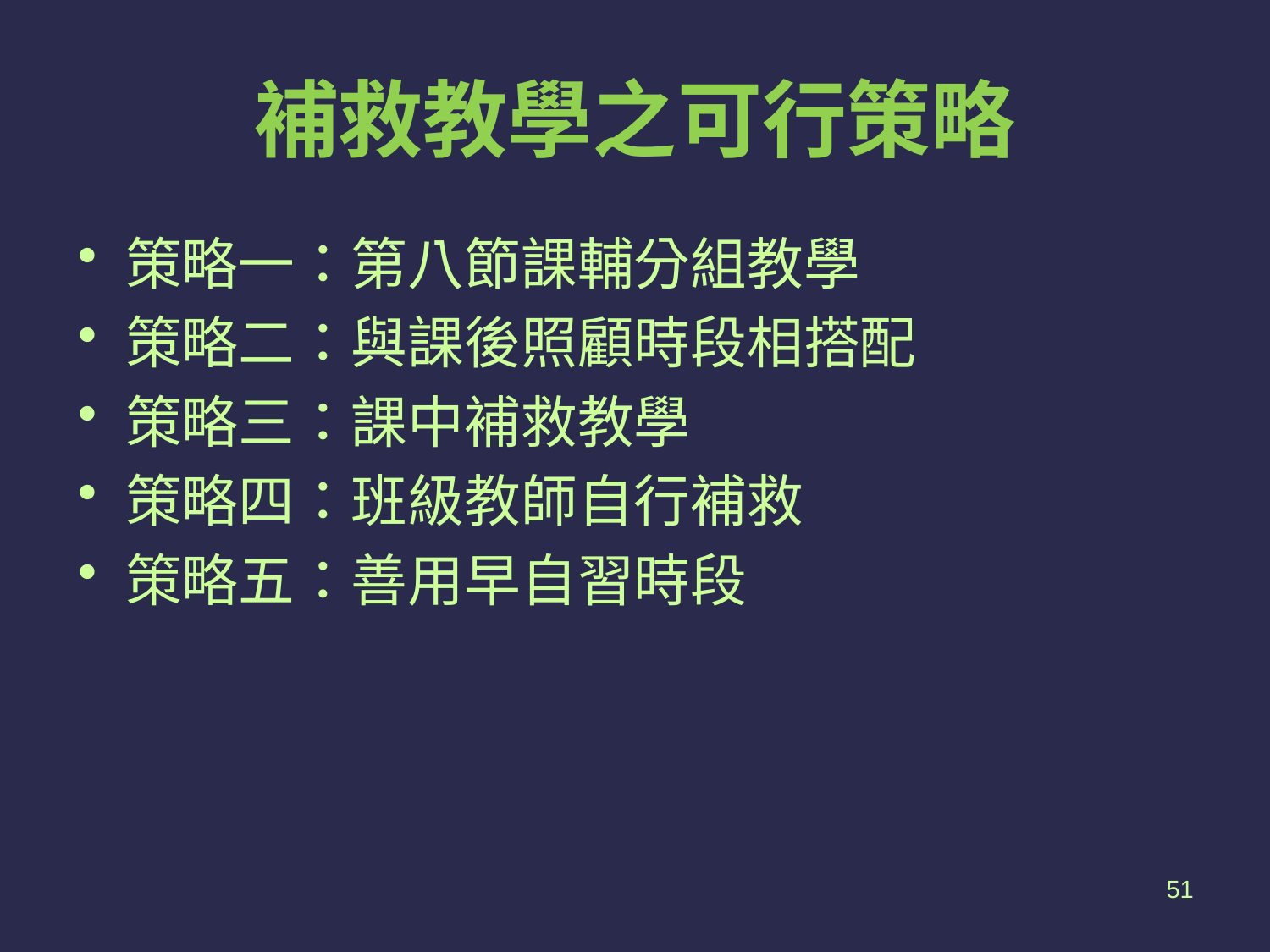

# 補救教學之可行策略
策略一：第八節課輔分組教學
策略二：與課後照顧時段相搭配
策略三：課中補救教學
策略四：班級教師自行補救
策略五：善用早自習時段
51